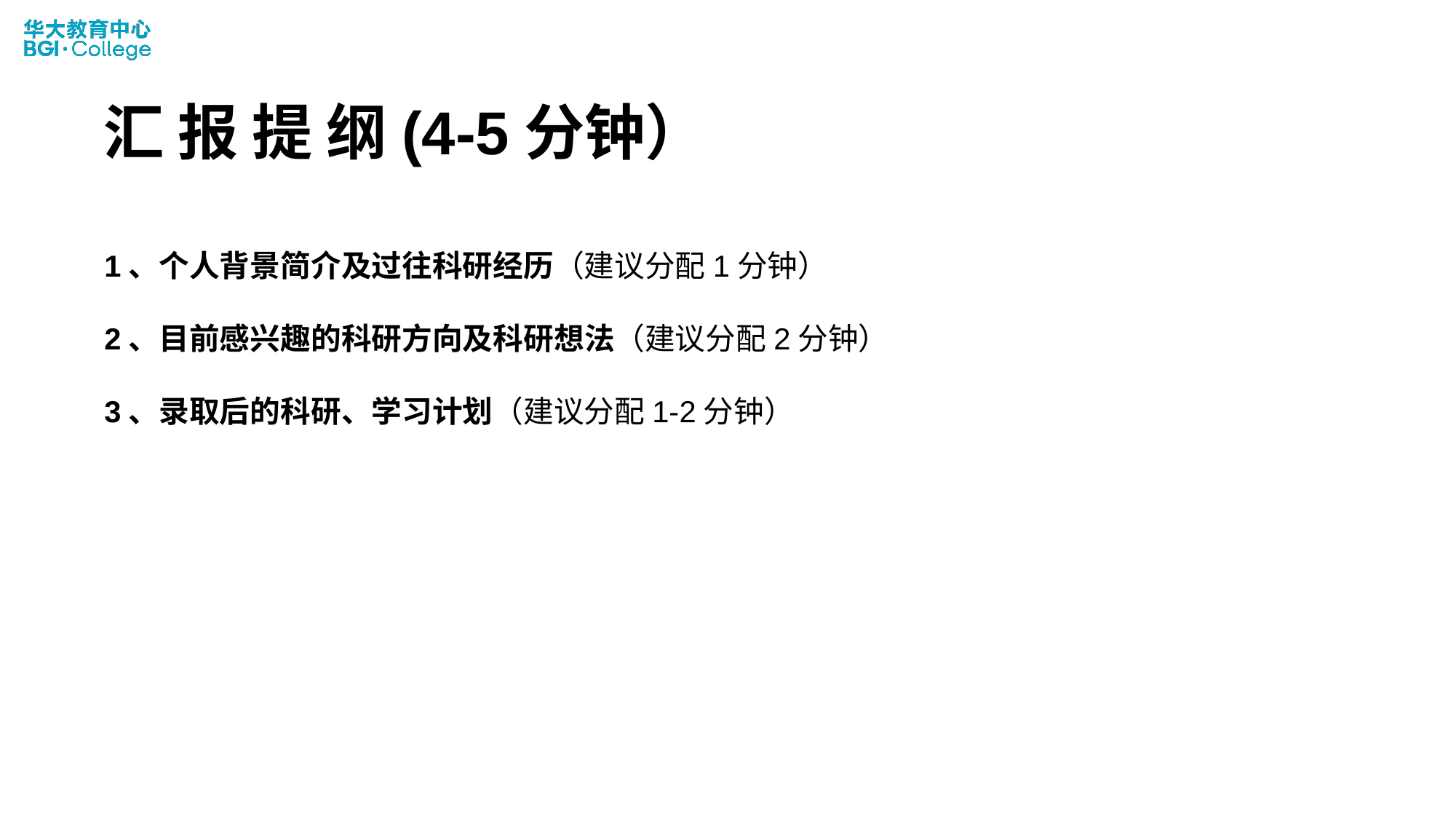

汇 报 提 纲(4-5分钟）
1、个人背景简介及过往科研经历（建议分配1分钟）
2、目前感兴趣的科研方向及科研想法（建议分配2分钟）
3、录取后的科研、学习计划（建议分配1-2分钟）